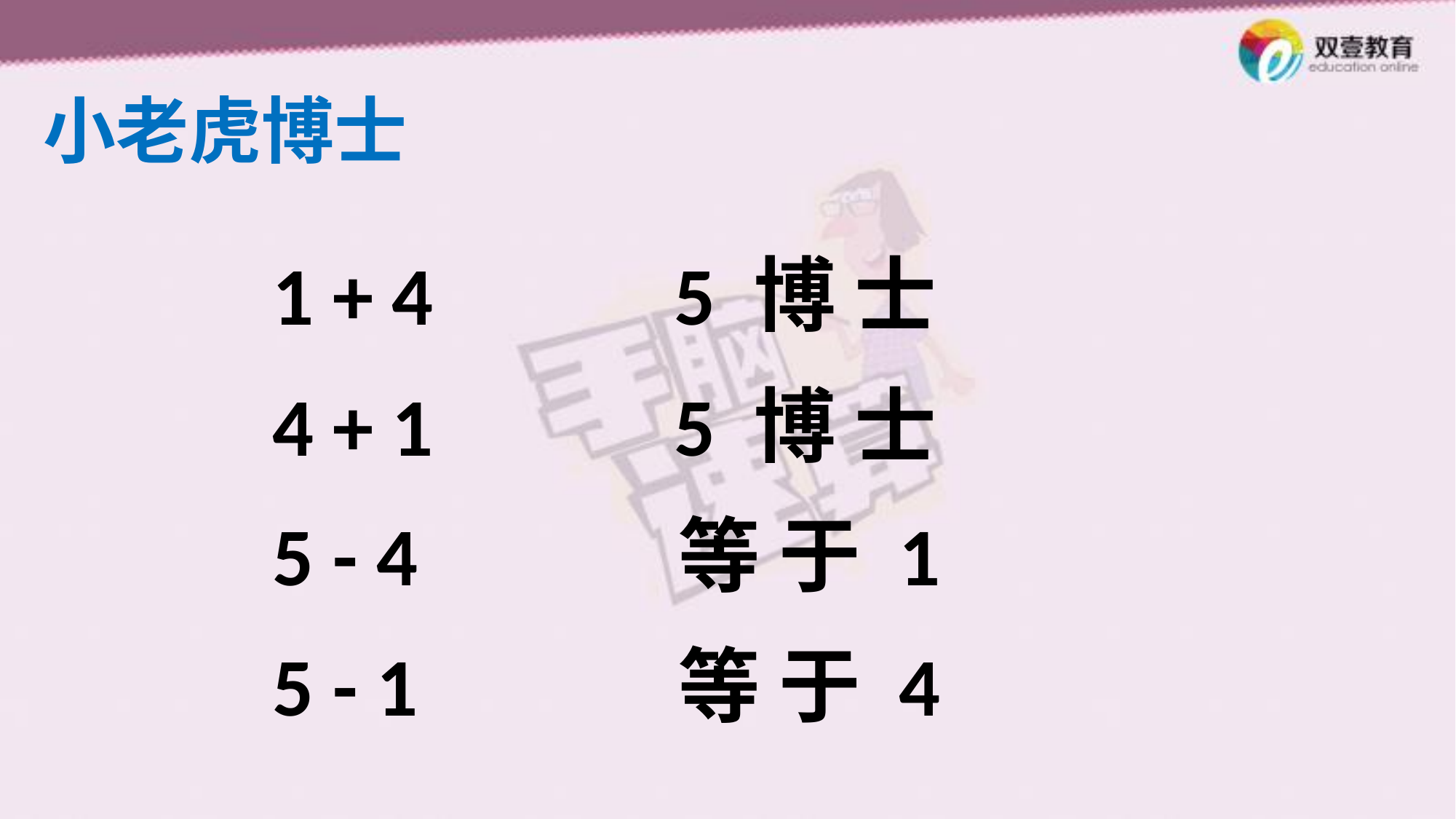

小老虎博士
1 + 4             5 博 士
4 + 1             5 博 士
5 - 4             等 于 1
5 - 1             等 于 4